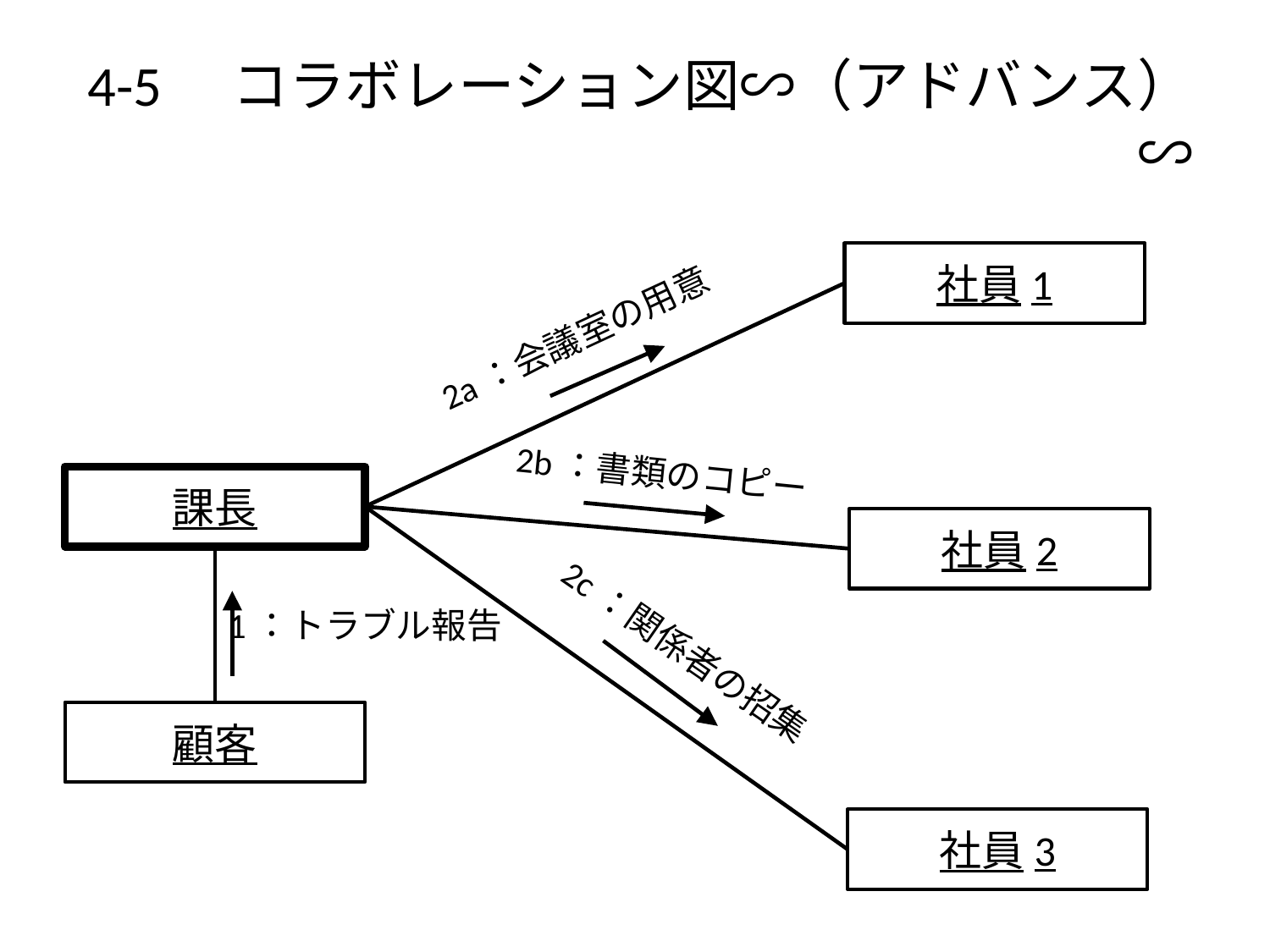

# 4-5　コラボレーション図∽（アドバンス）∽
社員1
2a：会議室の用意
2b：書類のコピー
課長
社員2
1：トラブル報告
2c：関係者の招集
顧客
社員3